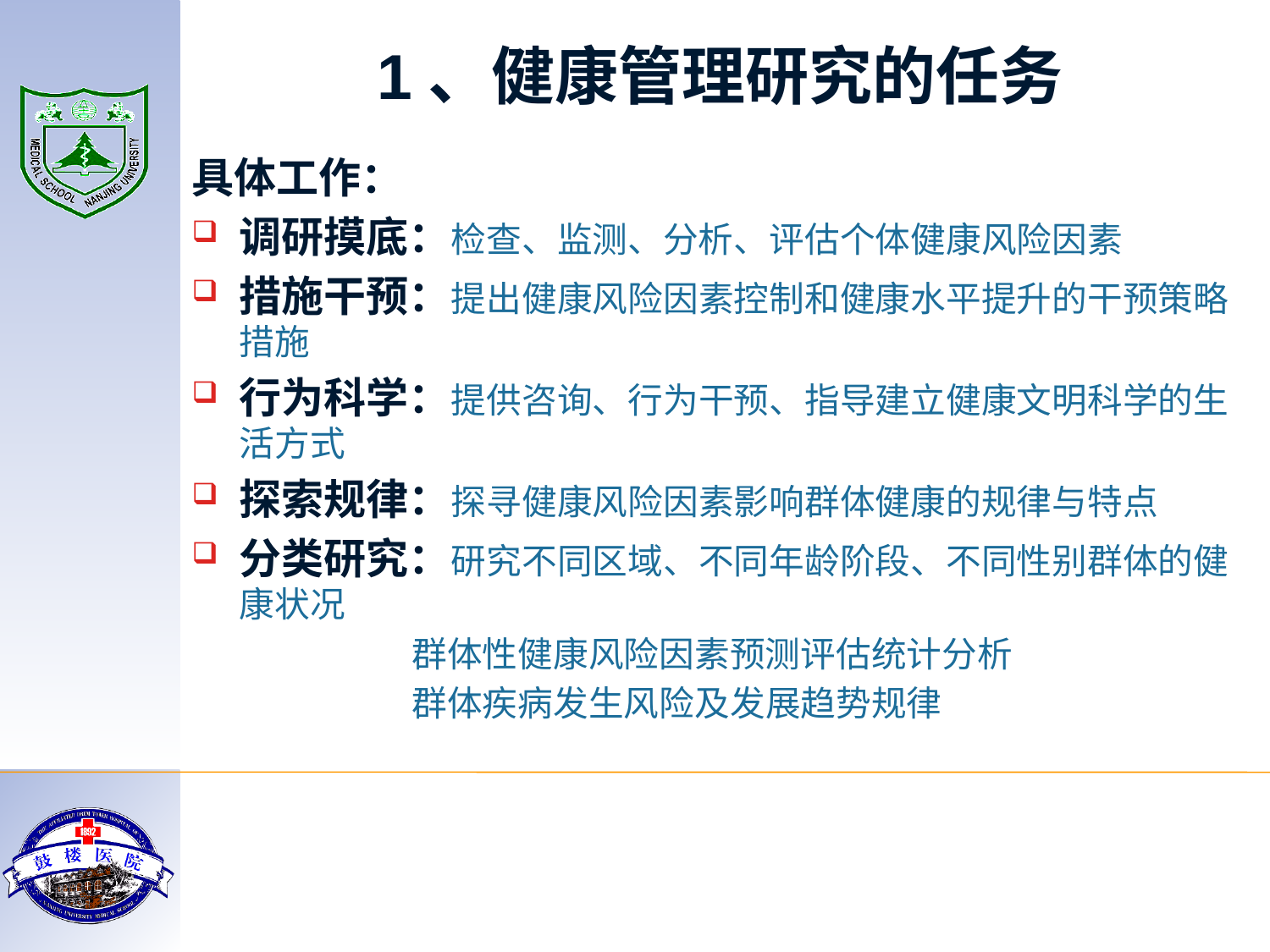

1、健康管理研究的任务
具体工作：
调研摸底：检查、监测、分析、评估个体健康风险因素
措施干预：提出健康风险因素控制和健康水平提升的干预策略措施
行为科学：提供咨询、行为干预、指导建立健康文明科学的生活方式
探索规律：探寻健康风险因素影响群体健康的规律与特点
分类研究：研究不同区域、不同年龄阶段、不同性别群体的健康状况
                           群体性健康风险因素预测评估统计分析
                           群体疾病发生风险及发展趋势规律